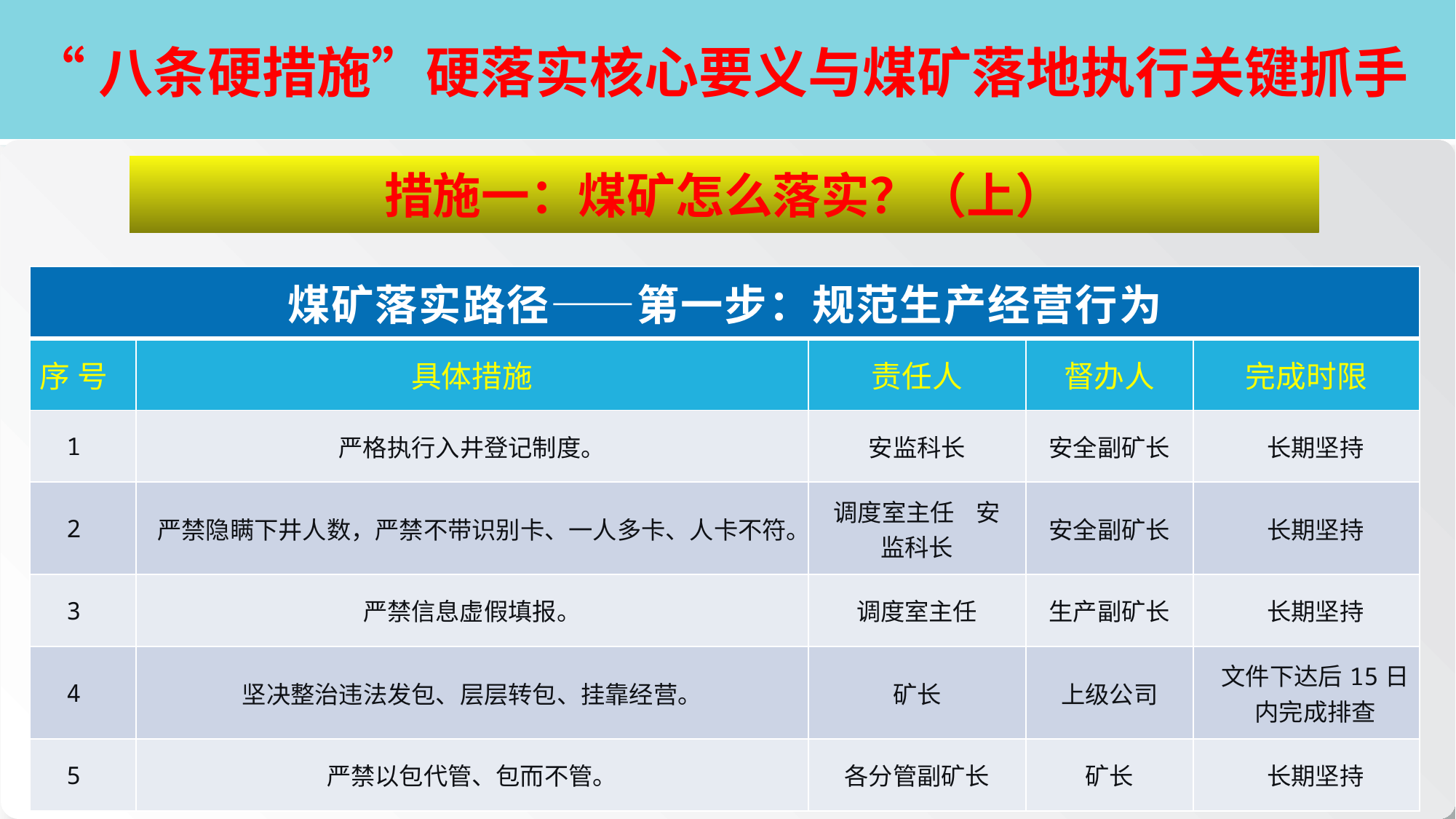

# “八条硬措施”硬落实核心要义与煤矿落地执行关键抓手

措施一：煤矿怎么落实？（上）

| 煤矿落实路径——第一步：规范生产经营行为 |  |  |  |  |
| --- | --- | --- | --- | --- |
| 序 号 | 具体措施 | 责任人 | 督办人 | 完成时限 |
| 1 | 严格执行入井登记制度。 | 安监科长 | 安全副矿长 | 长期坚持 |
| 2 | 严禁隐瞒下井人数，严禁不带识别卡、一人多卡、人卡不符。 | 调度室主任 安监科长 | 安全副矿长 | 长期坚持 |
| 3 | 严禁信息虚假填报。 | 调度室主任 | 生产副矿长 | 长期坚持 |
| 4 | 坚决整治违法发包、层层转包、挂靠经营。 | 矿长 | 上级公司 | 文件下达后15日内完成排查 |
| 5 | 严禁以包代管、包而不管。 | 各分管副矿长 | 矿长 | 长期坚持 |